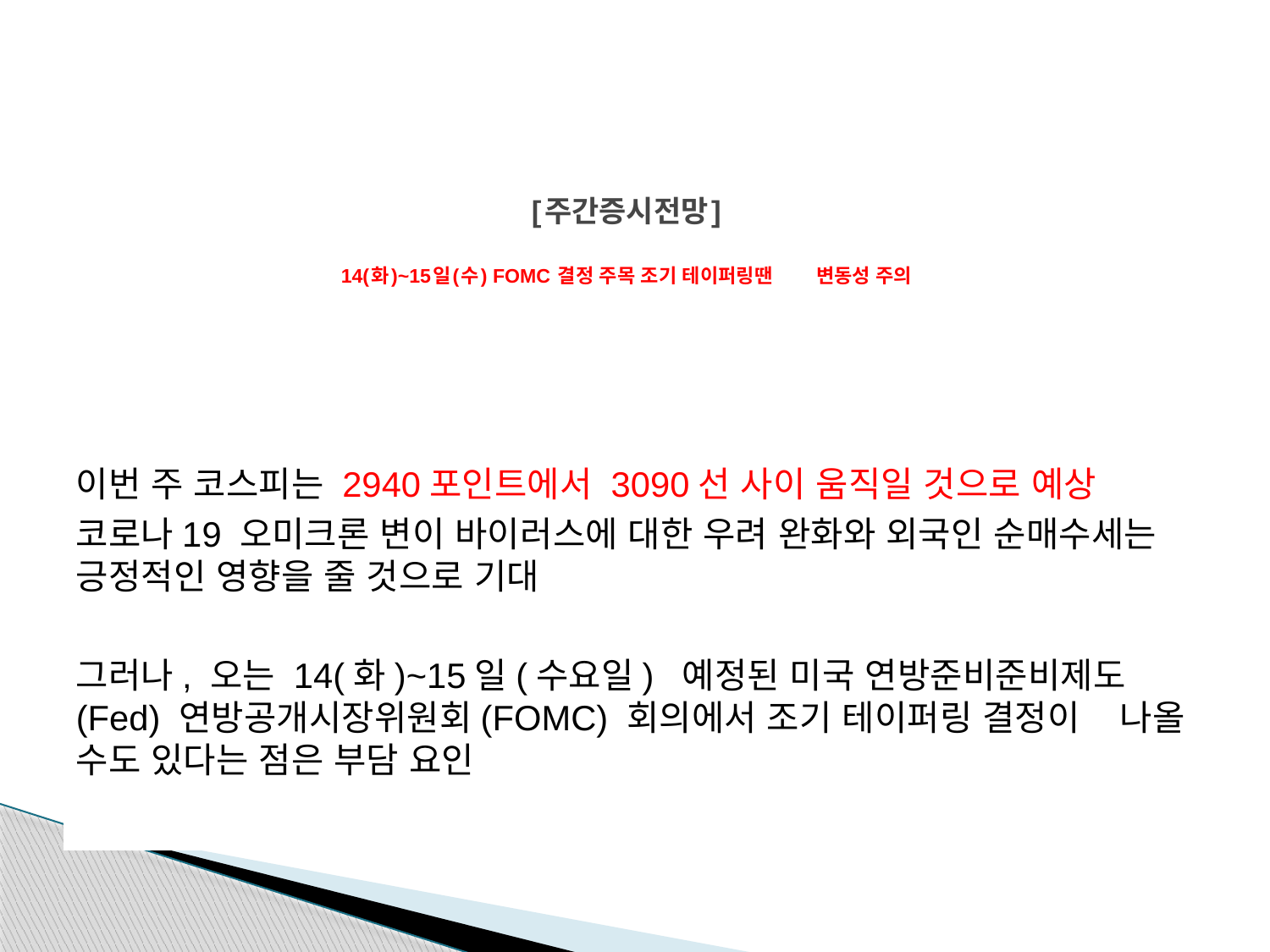

# [주간증시전망] 14(화)~15일(수) FOMC 결정 주목 조기 테이퍼링땐        변동성 주의
이번 주 코스피는 2940포인트에서 3090선 사이 움직일 것으로 예상
코로나19 오미크론 변이 바이러스에 대한 우려 완화와 외국인 순매수세는 긍정적인 영향을 줄 것으로 기대

그러나, 오는 14(화)~15일(수요일)  예정된 미국 연방준비준비제도(Fed) 연방공개시장위원회(FOMC) 회의에서 조기 테이퍼링 결정이    나올 수도 있다는 점은 부담 요인